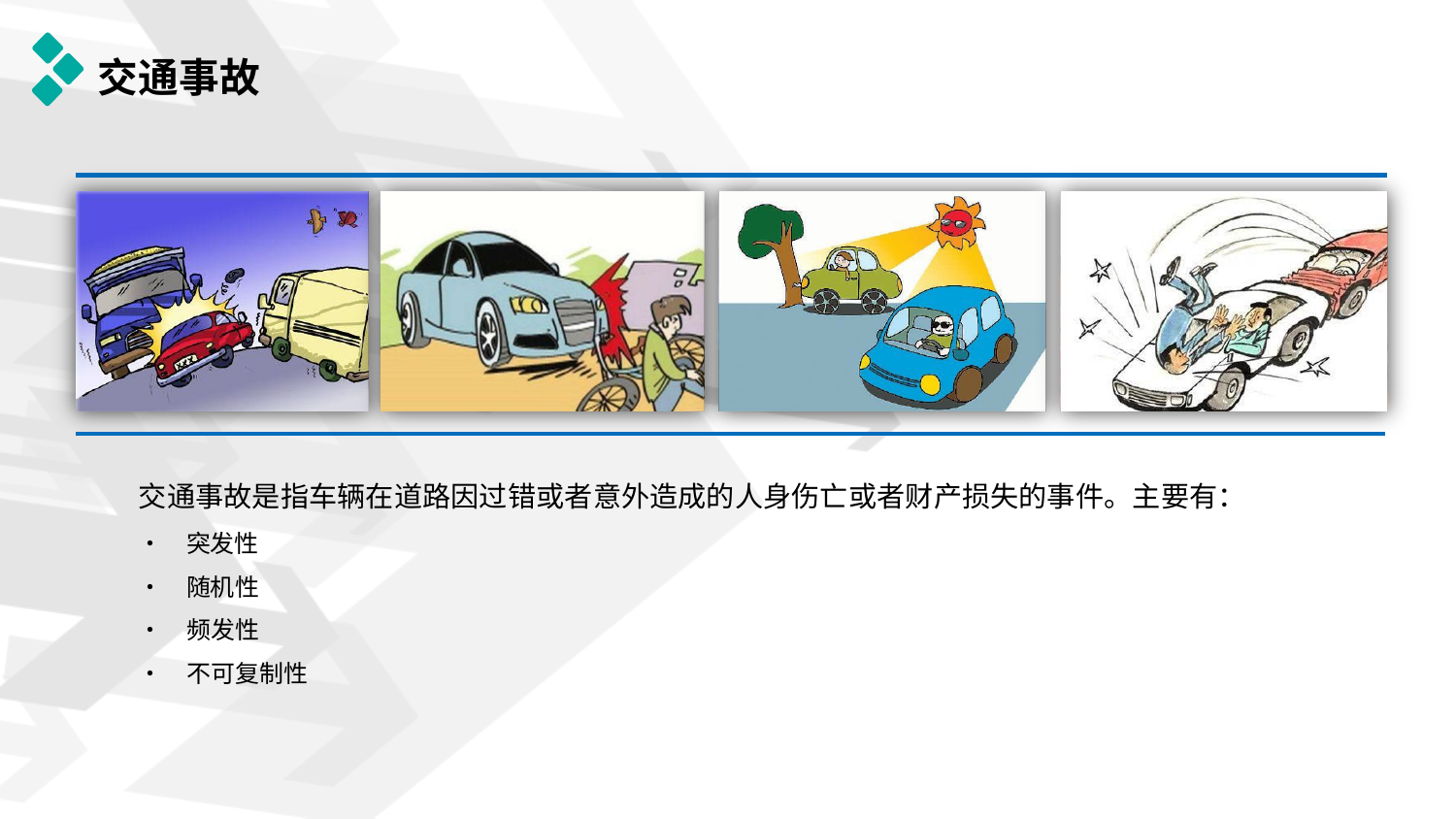

# 交通事故

交通事故是指车辆在道路因过错或者意外造成的人身伤亡或者财产损失的事件。主要有：
•	突发性
•	随机性
•	频发性
•	不可复制性